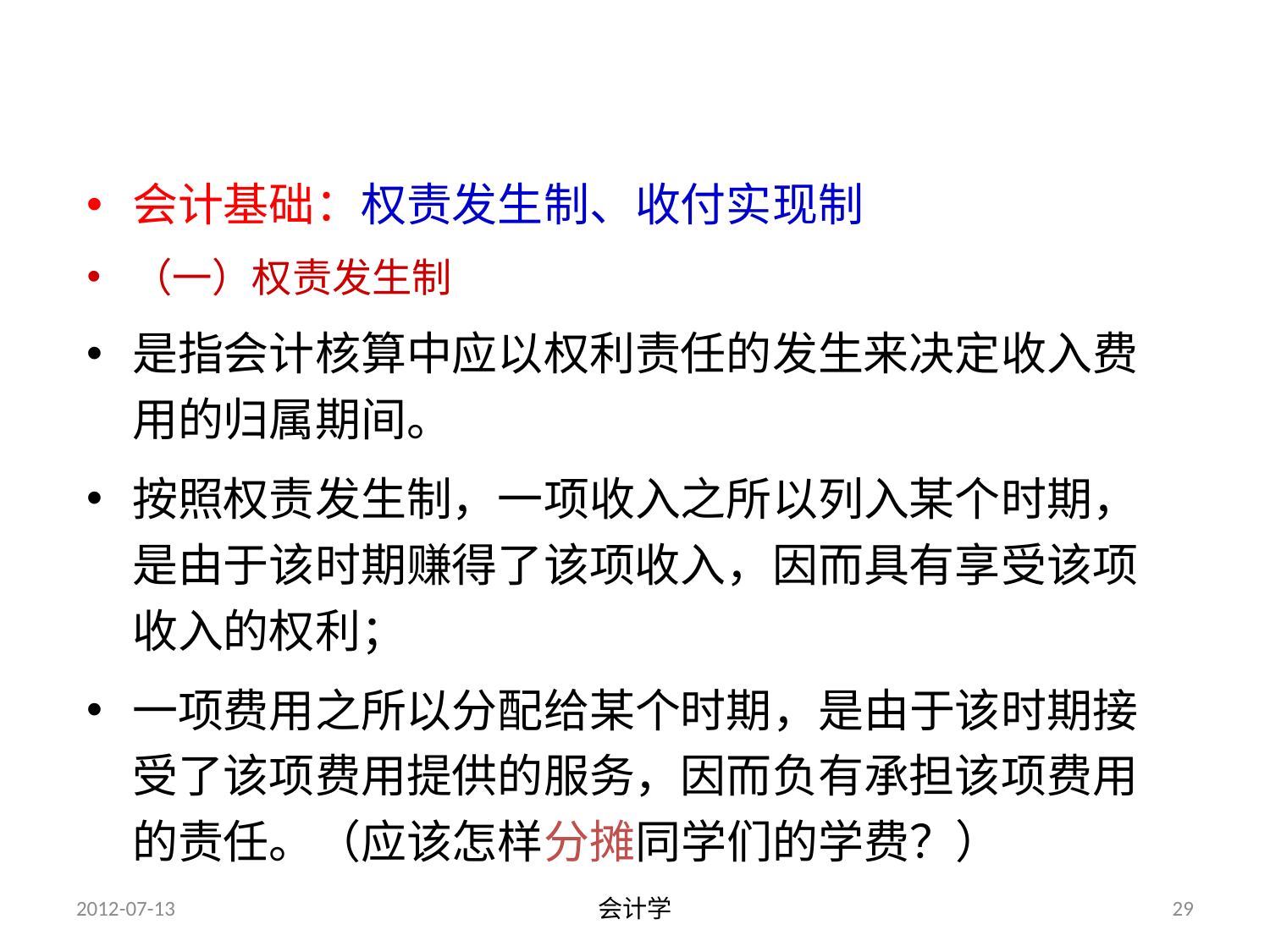

# 二、会计信息生成的规范
会计基础：权责发生制、收付实现制
（一）权责发生制
是指会计核算中应以权利责任的发生来决定收入费用的归属期间。
按照权责发生制，一项收入之所以列入某个时期，是由于该时期赚得了该项收入，因而具有享受该项收入的权利；
一项费用之所以分配给某个时期，是由于该时期接受了该项费用提供的服务，因而负有承担该项费用的责任。（应该怎样分摊同学们的学费？）

2012-07-13
会计学
29